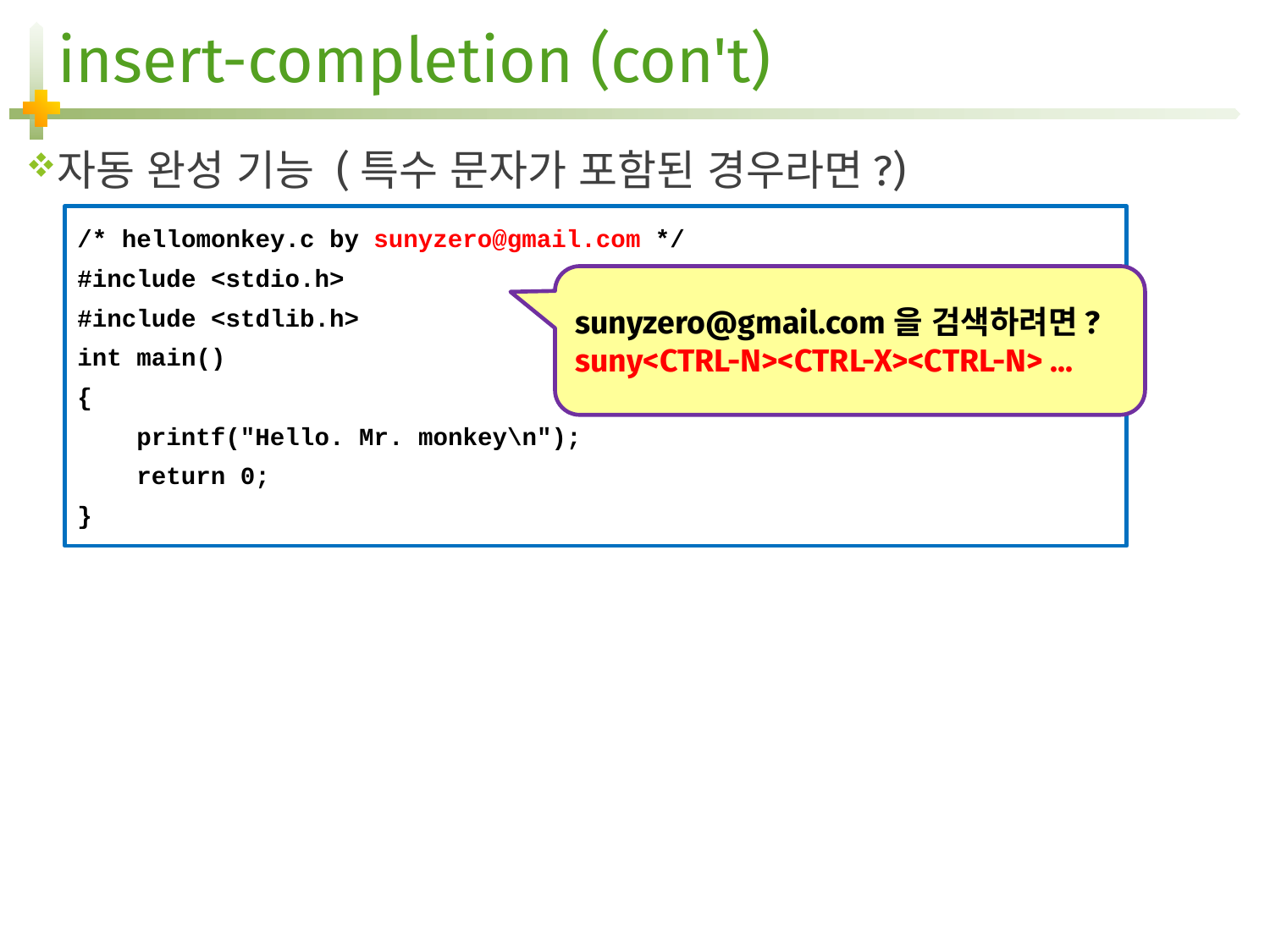

# insert-completion (con't)
자동 완성 기능 (특수 문자가 포함된 경우라면?)
/* hellomonkey.c by sunyzero@gmail.com */
#include <stdio.h>
#include <stdlib.h>
int main()
{
    printf("Hello. Mr. monkey\n");
    return 0;
}
sunyzero@gmail.com을 검색하려면?
suny<CTRL-N><CTRL-X><CTRL-N> ...